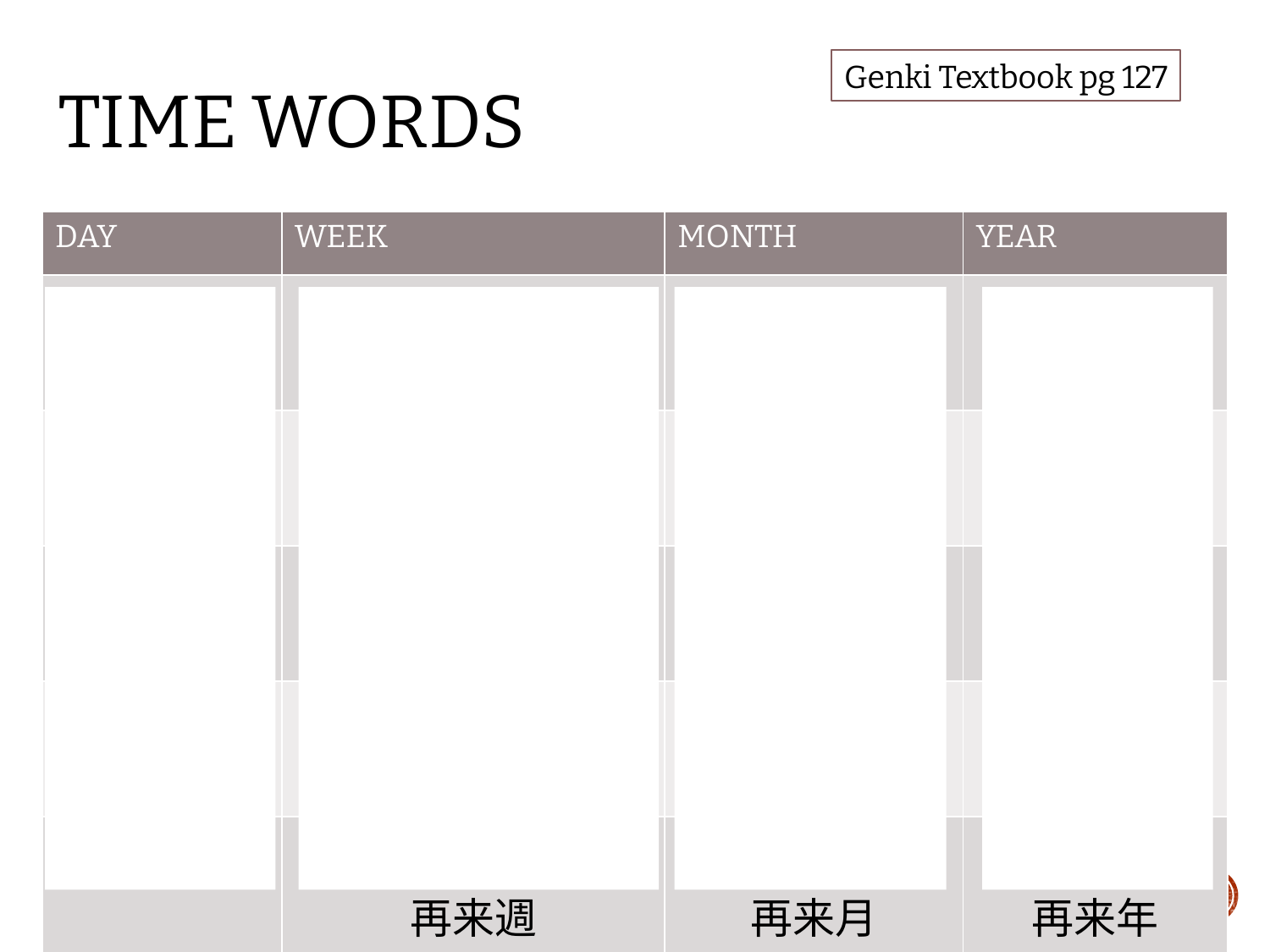

# Time Words
Genki Textbook pg 127
| DAY | WEEK | MONTH | YEAR |
| --- | --- | --- | --- |
| おととい | にしゅうかんまえ 二週間前 | にかげつまえ 二か月前 | おととし |
| きのう 昨日 | せんしゅう 先週 | せんげつ 先月 | きょねん 去年 |
| きょう 今日 | こんしゅう 今週 | こんげつ 今月 | ことし 今年 |
| あした 明日 | らいしゅう 来週 | らいげつ 来月 | らいねん 来年 |
| あさって | さらいしゅう 再来週 | さらいげつ 再来月 | さらいねん 再来年 |